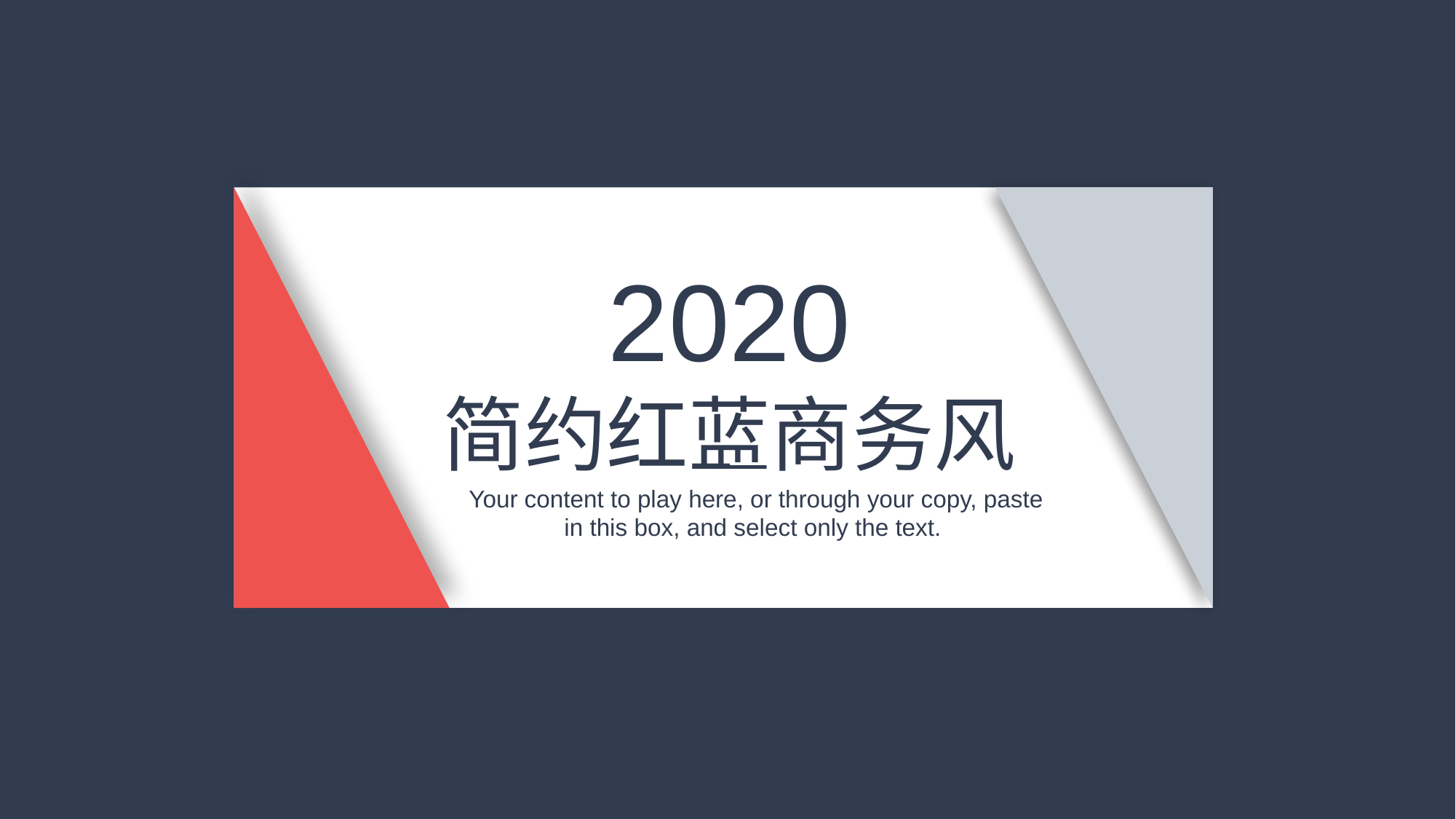

2020
简约红蓝商务风

Your content to play here, or through your copy, paste in this box, and select only the text.